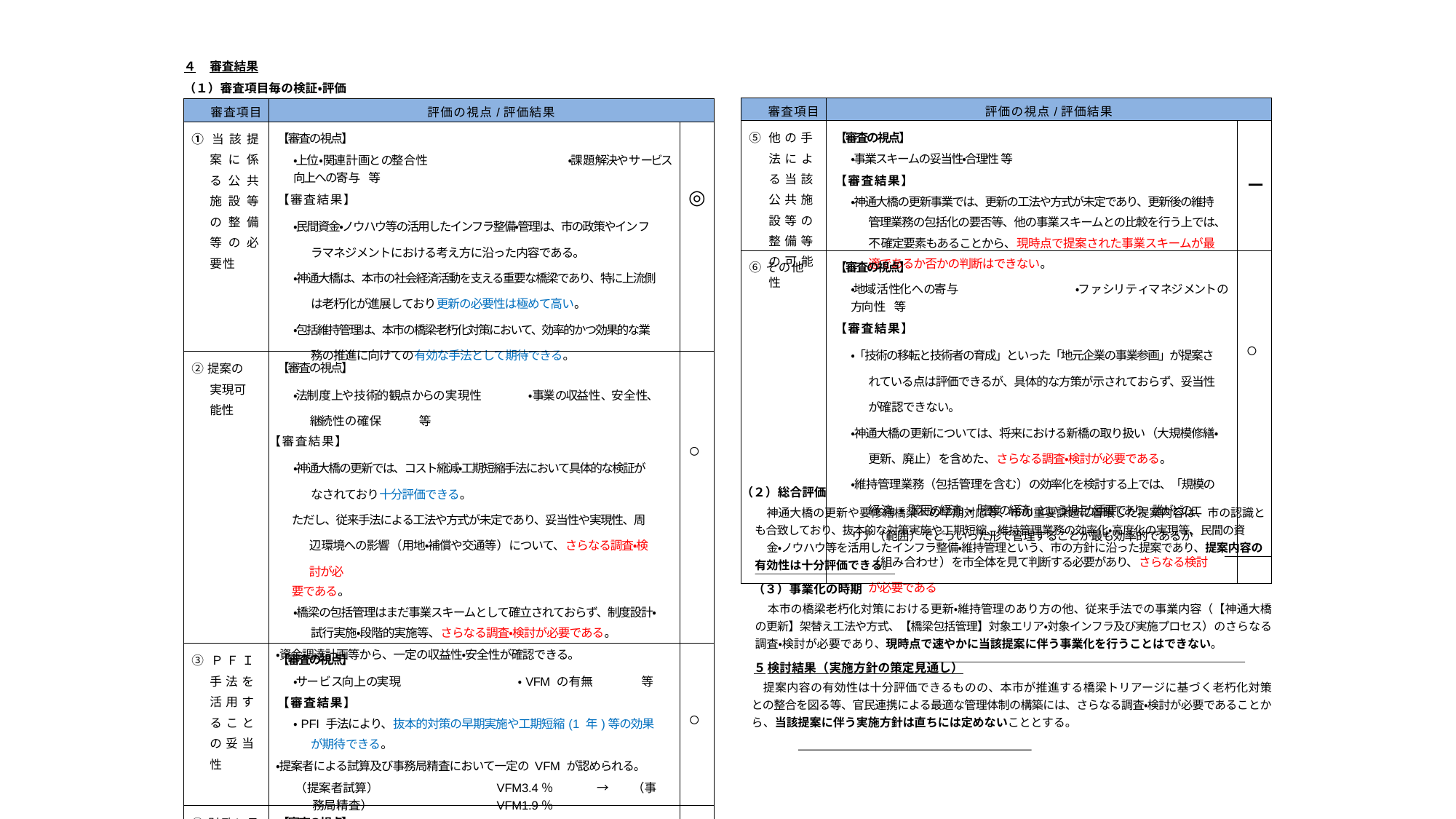

４	審査結果
（１）審査項目毎の検証・評価
| 審査項目 | 評価の視点/評価結果 |  |
| --- | --- | --- |
| ⑤他の手法による当該公共施設等の整備等の可能性 | 【審査の視点】 ・事業スキームの妥当性・合理性 等 【審査結果】 ・神通⼤橋の更新事業では、更新の工法や方式が未定であり、更新後の維持管理業務の包括化の要否等、他の事業スキームとの⽐較を⾏う上では、不確定要素もあることから、現時点で提案された事業スキームが最適であるか否かの判断はできない。 | － |
| ⑥その他 | 【審査の視点】 ・地域活性化への寄与 ・ファシリティマネジメントの方向性 等 【審査結果】 ・「技術の移転と技術者の育成」といった「地元企業の事業参画」が提案されている点は評価できるが、具体的な方策が示されておらず、妥当性が確認できない。 ・神通⼤橋の更新については、将来における新橋の取り扱い（⼤規模修繕・更新、廃⽌）を含めた、さらなる調査・検討が必要である。 ・維持管理業務（包括管理を含む）の効率化を検討する上では、「規模の経済」・「範囲の経済」・「密度の経済」という視点が重要であり、誰がどのエ リア（範囲）でどういった形で管理することが最も効率的であるか（組み合わせ）を市全体を⾒て判断する必要があり、さらなる検討が必要である | ○ |
| 審査項目 | 評価の視点/評価結果 |  |
| --- | --- | --- |
| ①当該提案に係る公共施設等の整備等の必要性 | 【審査の視点】 ・上位・関連計画との整合性 ・課題解決やサービス向上への寄与 等 【審査結果】 ・⺠間資⾦・ノウハウ等の活⽤したインフラ整備・管理は、市の政策やインフラマネジメントにおける考え方に沿った内容である。 ・神通⼤橋は、本市の社会経済活動を⽀える重要な橋梁であり、特に上流側は⽼朽化が進展しており更新の必要性は極めて⾼い。 ・包括維持管理は、本市の橋梁⽼朽化対策において、効率的かつ効果的な業務の推進に向けての有効な手法として期待できる。 | ◎ |
| ②提案の実現可能性 | 【審査の視点】 ・法制度上や技術的観点からの実現性 ・事業の収益性、安全性、継続性の確保 等 【審査結果】 ・神通⼤橋の更新では、コスト縮減・工期短縮手法において具体的な検証がなされており十分評価できる。 ただし、従来手法による工法や方式が未定であり、妥当性や実現性、周辺環境への影響（⽤地・補償や交通等）について、さらなる調査・検討が必 要である。 ・橋梁の包括管理はまだ事業スキームとして確⽴されておらず、制度設計・試⾏実施・段階的実施等、さらなる調査・検討が必要である。 ・資⾦調達計画等から、⼀定の収益性・安全性が確認できる。 | ○ |
| ③ＰＦＩ手法を活⽤することの妥当性 | 【審査の視点】 ・サービス向上の実現 ・VFM の有無 等 【審査結果】 ・PFI 手法により、抜本的対策の早期実施や工期短縮(1 年)等の効果が期待できる。 ・提案者による試算及び事務局精査において⼀定の VFM が認められる。 （提案者試算） VFM3.4％ → （事務局精査） VFM1.9％ ただし、精度の⾼いコスト⽐較には、さらなる調査・検討が必要である。 | ○ |
| ④財政に及ぼす影響 | 【審査の視点】 ・財政負担の合理性 ・財源確保の確実性 等 【審査結果】 ・包括管理事業では、修繕等の内容・事業費の決定プロセスが現時点で明確になっていない。さらに、交付⾦確保の状況によっては、市の財政負担が増加する可能性もあることから、さらなる調査・検討が必要である。 | ○ |
（２）総合評価
神通⼤橋の更新や要修繕橋梁への早期対応等、市の重要課題に着眼した提案内容は、市の認識とも合致しており、抜本的な対策実施や工期短縮、維持管理業務の効率化・⾼度化の実現等、⺠間の資
⾦・ノウハウ等を活⽤したインフラ整備・維持管理という、市の方針に沿った提案であり、提案内容の有効性は十分評価できる。

（３）事業化の時期
本市の橋梁⽼朽化対策における更新・維持管理のあり方の他、従来手法での事業内容（【神通⼤橋の更新】架替え工法や方式、【橋梁包括管理】対象エリア・対象インフラ及び実施プロセス）のさらなる調査・検討が必要であり、現時点で速やかに当該提案に伴う事業化を⾏うことはできない。

５	検討結果（実施方針の策定見通し）
提案内容の有効性は十分評価できるものの、本市が推進する橋梁トリアージに基づく⽼朽化対策との整合を図る等、官⺠連携による最適な管理体制の構築には、さらなる調査・検討が必要であることから、当該提案に伴う実施方針は直ちには定めないこととする。